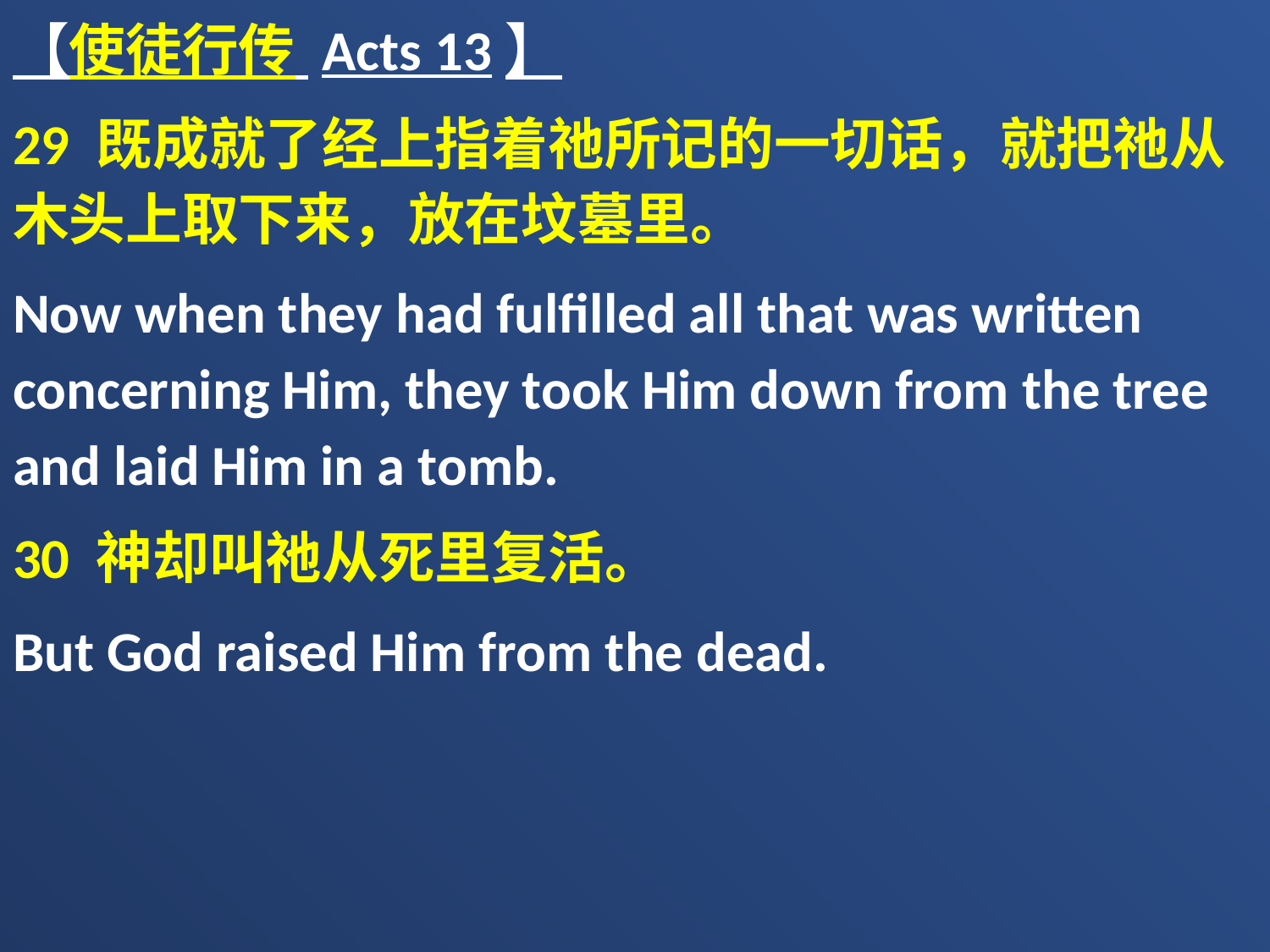

【使徒行传 Acts 13】
29 既成就了经上指着祂所记的一切话，就把祂从木头上取下来，放在坟墓里。
Now when they had fulfilled all that was written concerning Him, they took Him down from the tree and laid Him in a tomb.
30 神却叫祂从死里复活。
But God raised Him from the dead.